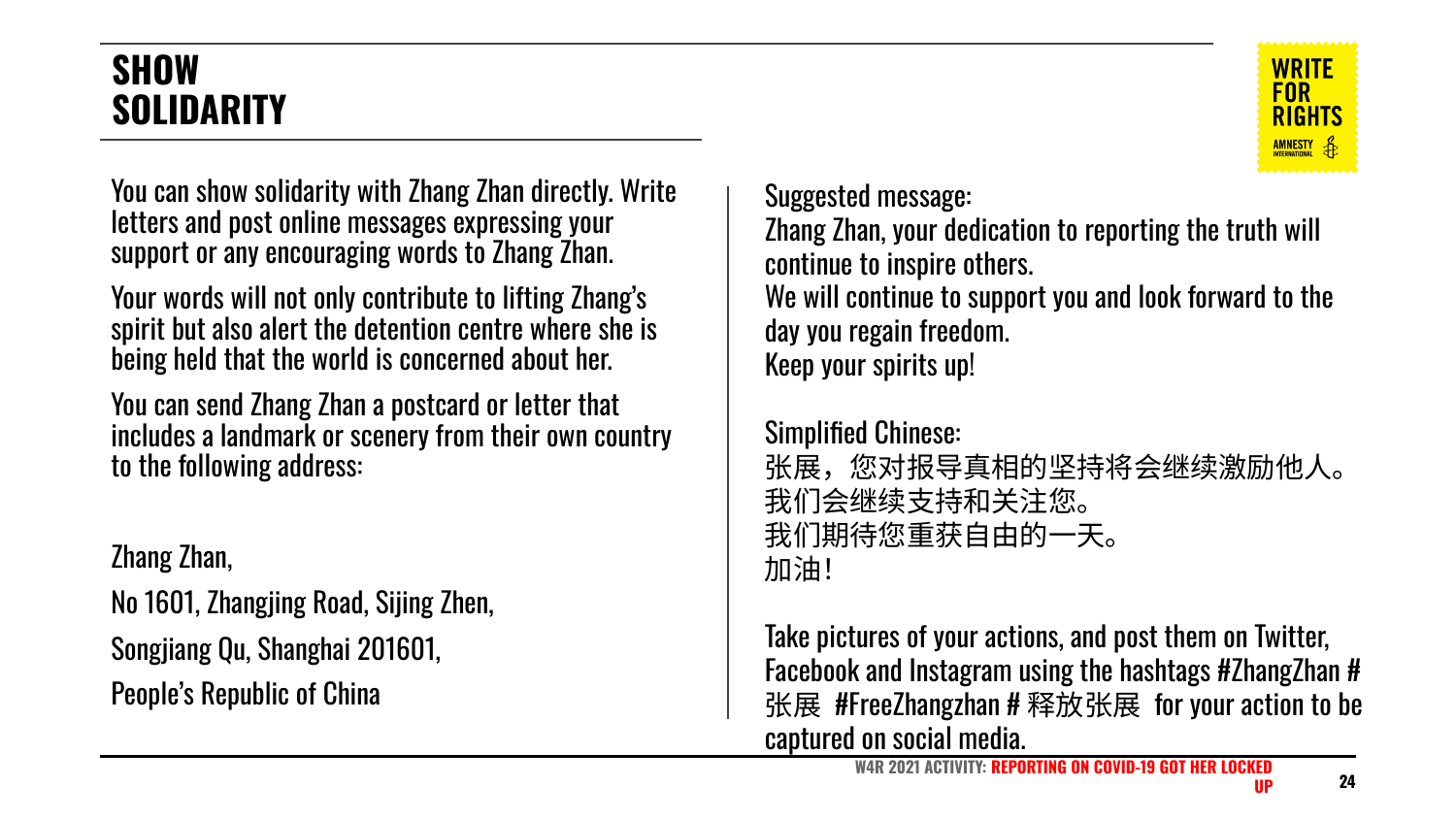

# SHOW
SOLIDARITY

You can show solidarity with Zhang Zhan directly. Write letters and post online messages expressing your support or any encouraging words to Zhang Zhan.
Your words will not only contribute to lifting Zhang’s spirit but also alert the detention centre where she is being held that the world is concerned about her.
You can send Zhang Zhan a postcard or letter that includes a landmark or scenery from their own country to the following address:

Zhang Zhan,
No 1601, Zhangjing Road, Sijing Zhen,
Songjiang Qu, Shanghai 201601,
People’s Republic of China

Suggested message:
Zhang Zhan, your dedication to reporting the truth will continue to inspire others.
We will continue to support you and look forward to the day you regain freedom.
Keep your spirits up!

Simplified Chinese:
张展，您对报导真相的坚持将会继续激励他人。
我们会继续支持和关注您。
我们期待您重获自由的一天。
加油！

Take pictures of your actions, and post them on Twitter, Facebook and Instagram using the hashtags #ZhangZhan #张展 #FreeZhangzhan #释放张展 for your action to be captured on social media.

W4R 2021 ACTIVITY: REPORTING ON COVID-19 GOT HER LOCKED UP
24